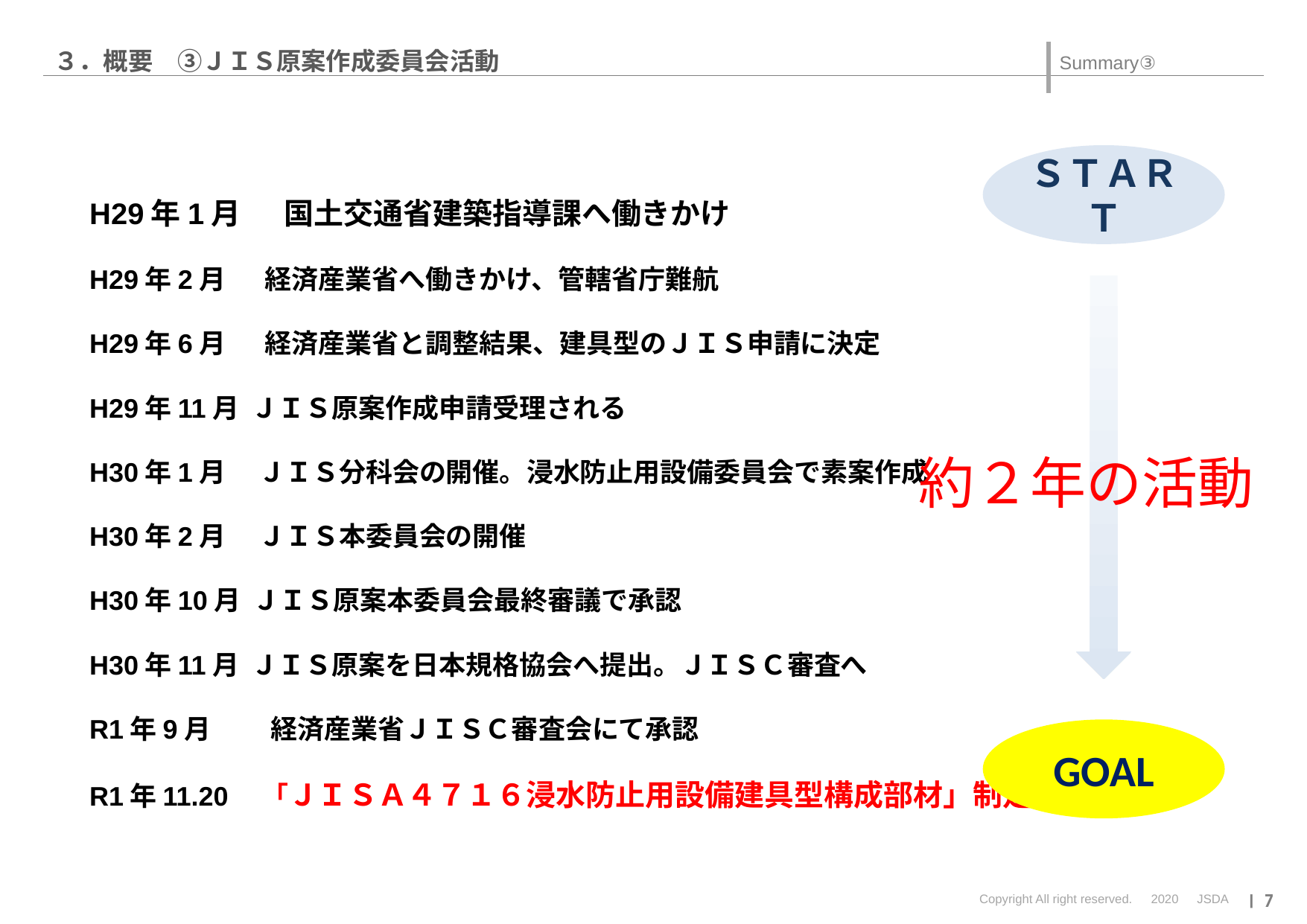

３．概要　③ＪＩＳ原案作成委員会活動
Summary③

H29年1月 　 国土交通省建築指導課へ働きかけ

H29年2月 　 経済産業省へ働きかけ、管轄省庁難航

H29年6月　  経済産業省と調整結果、建具型のＪＩＳ申請に決定

H29年11月  ＪＩＳ原案作成申請受理される

H30年1月　 ＪＩＳ分科会の開催。浸水防止用設備委員会で素案作成

H30年2月　 ＪＩＳ本委員会の開催

H30年10月  ＪＩＳ原案本委員会最終審議で承認

H30年11月  ＪＩＳ原案を日本規格協会へ提出。ＪＩＳＣ審査へ

R1年9月　　 経済産業省ＪＩＳＣ審査会にて承認

R1年11.20　「ＪＩＳＡ４７１６浸水防止用設備建具型構成部材」制定

ＳＴＡＲＴ

約２年の活動
GOAL